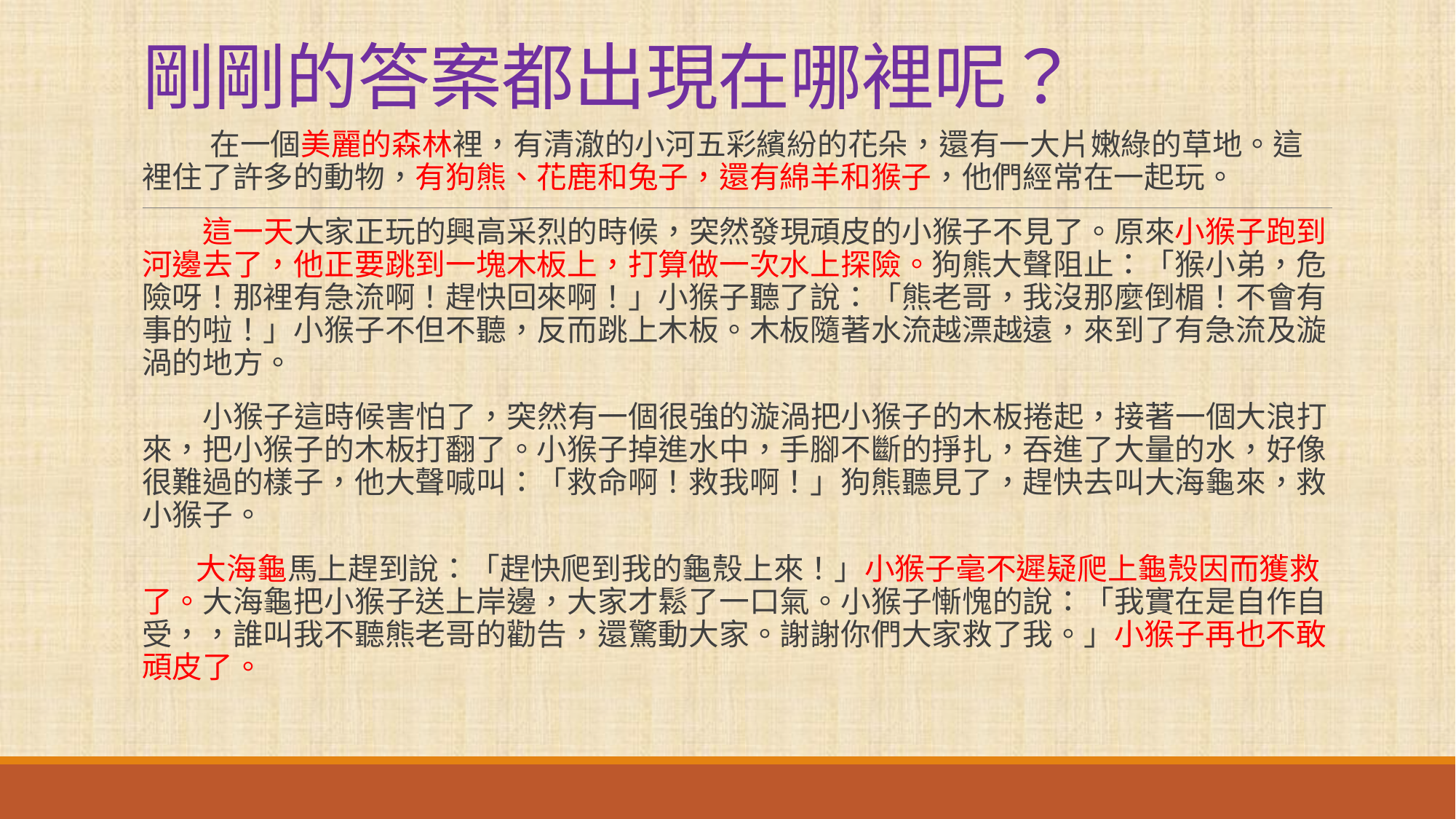

# 剛剛的答案都出現在哪裡呢？
         在一個美麗的森林裡，有清澈的小河五彩繽紛的花朵，還有一大片嫩綠的草地。這裡住了許多的動物，有狗熊、花鹿和兔子，還有綿羊和猴子，他們經常在一起玩。
        這一天大家正玩的興高采烈的時候，突然發現頑皮的小猴子不見了。原來小猴子跑到河邊去了，他正要跳到一塊木板上，打算做一次水上探險。狗熊大聲阻止：「猴小弟，危險呀！那裡有急流啊！趕快回來啊！」小猴子聽了說：「熊老哥，我沒那麼倒楣！不會有事的啦！」小猴子不但不聽，反而跳上木板。木板隨著水流越漂越遠，來到了有急流及漩渦的地方。
        小猴子這時候害怕了，突然有一個很強的漩渦把小猴子的木板捲起，接著一個大浪打來，把小猴子的木板打翻了。小猴子掉進水中，手腳不斷的掙扎，吞進了大量的水，好像很難過的樣子，他大聲喊叫：「救命啊！救我啊！」狗熊聽見了，趕快去叫大海龜來，救小猴子。
       大海龜馬上趕到說：「趕快爬到我的龜殼上來！」小猴子毫不遲疑爬上龜殼因而獲救了。大海龜把小猴子送上岸邊，大家才鬆了一口氣。小猴子慚愧的說：「我實在是自作自受，，誰叫我不聽熊老哥的勸告，還驚動大家。謝謝你們大家救了我。」小猴子再也不敢頑皮了。